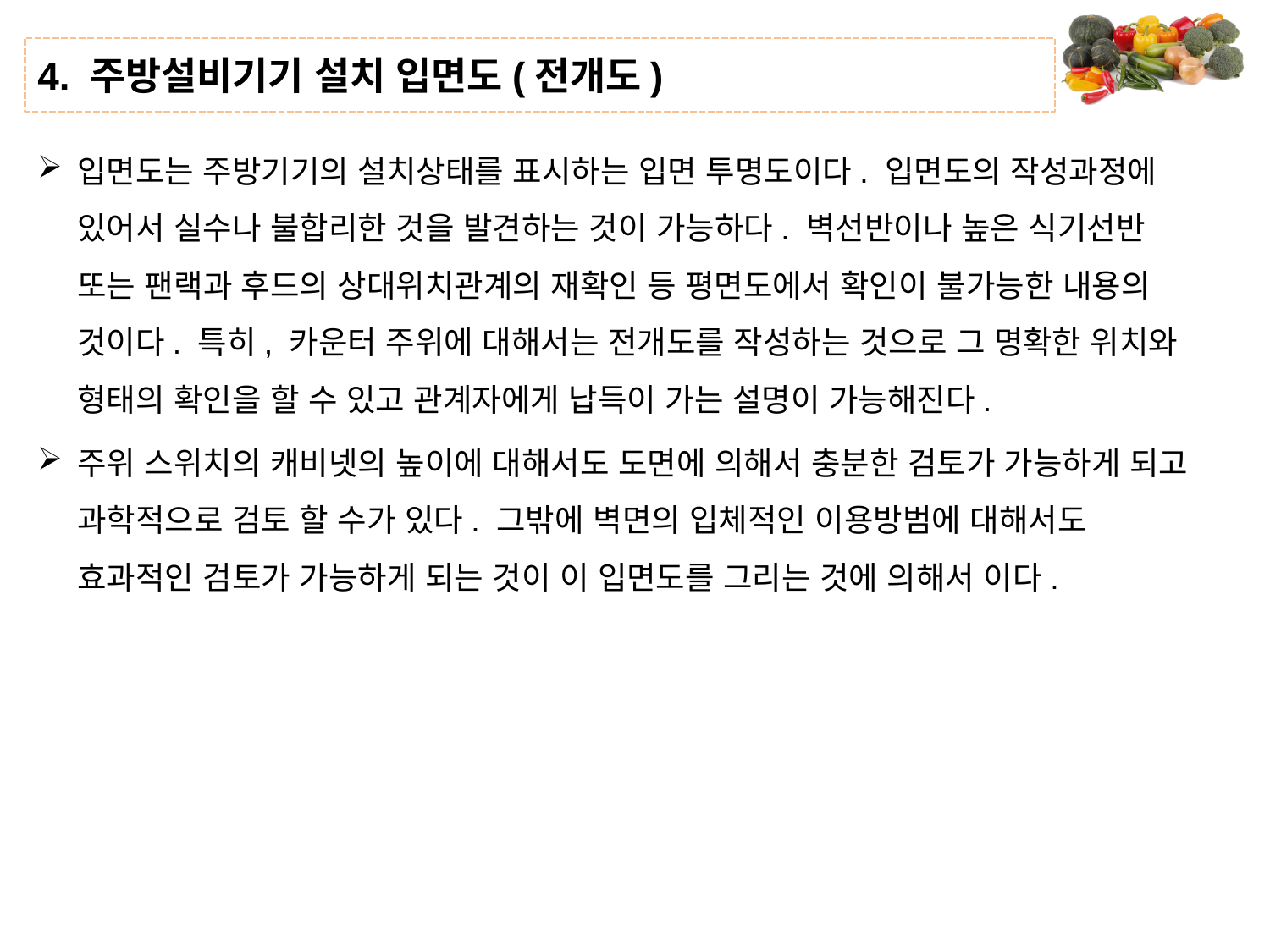

# 4. 주방설비기기 설치 입면도(전개도)
입면도는 주방기기의 설치상태를 표시하는 입면 투명도이다. 입면도의 작성과정에 있어서 실수나 불합리한 것을 발견하는 것이 가능하다. 벽선반이나 높은 식기선반 또는 팬랙과 후드의 상대위치관계의 재확인 등 평면도에서 확인이 불가능한 내용의 것이다. 특히, 카운터 주위에 대해서는 전개도를 작성하는 것으로 그 명확한 위치와 형태의 확인을 할 수 있고 관계자에게 납득이 가는 설명이 가능해진다.
주위 스위치의 캐비넷의 높이에 대해서도 도면에 의해서 충분한 검토가 가능하게 되고 과학적으로 검토 할 수가 있다. 그밖에 벽면의 입체적인 이용방범에 대해서도 효과적인 검토가 가능하게 되는 것이 이 입면도를 그리는 것에 의해서 이다.